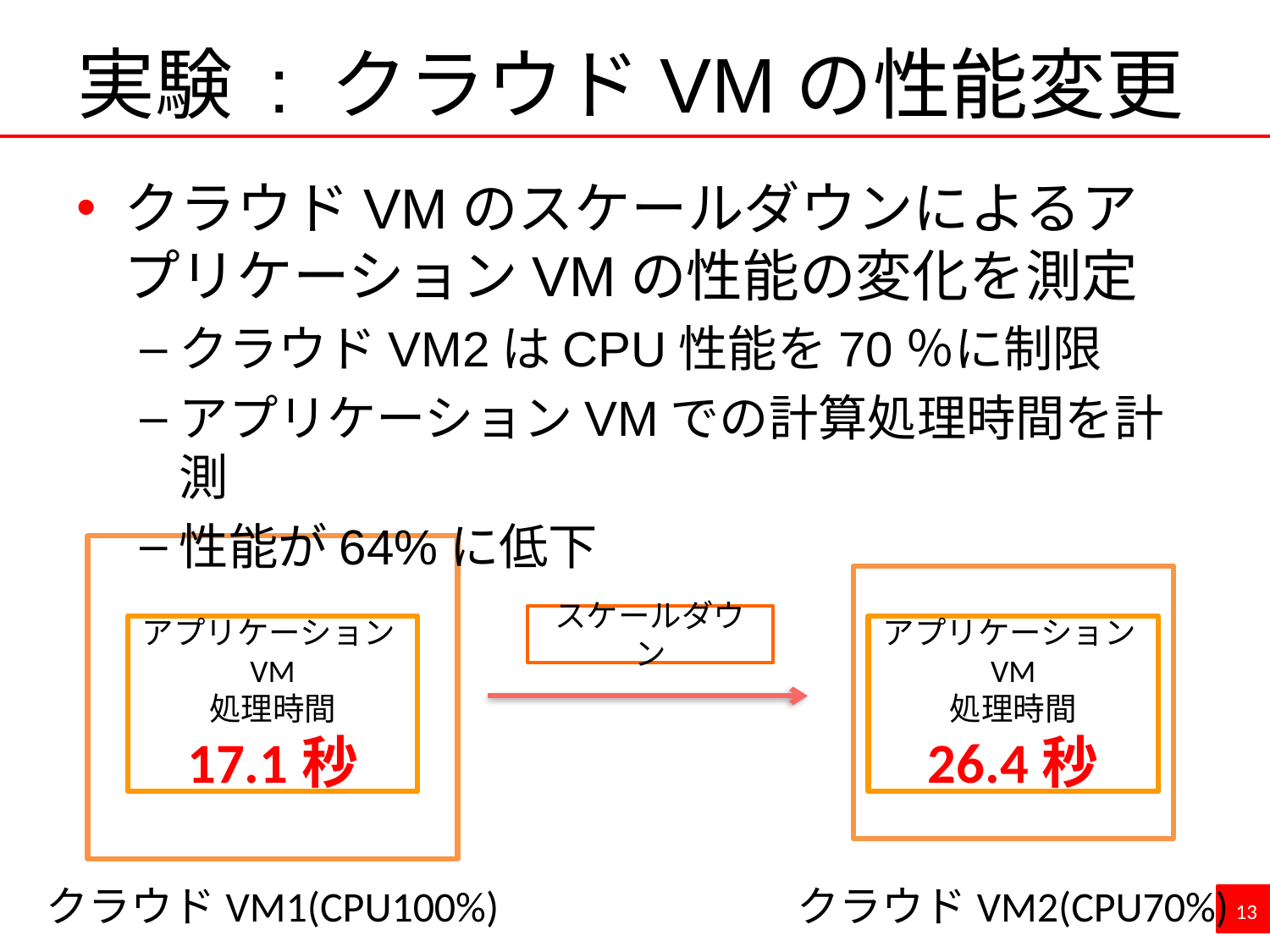

# 実験 : クラウドVMの性能変更
クラウドVMのスケールダウンによるアプリケーションVMの性能の変化を測定
クラウドVM2はCPU性能を70％に制限
アプリケーションVMでの計算処理時間を計測
性能が64%に低下

スケールダウン
アプリケーションVM
処理時間
26.4秒
アプリケーションVM
処理時間
17.1秒
クラウドVM2(CPU70%)
クラウドVM1(CPU100%)
13